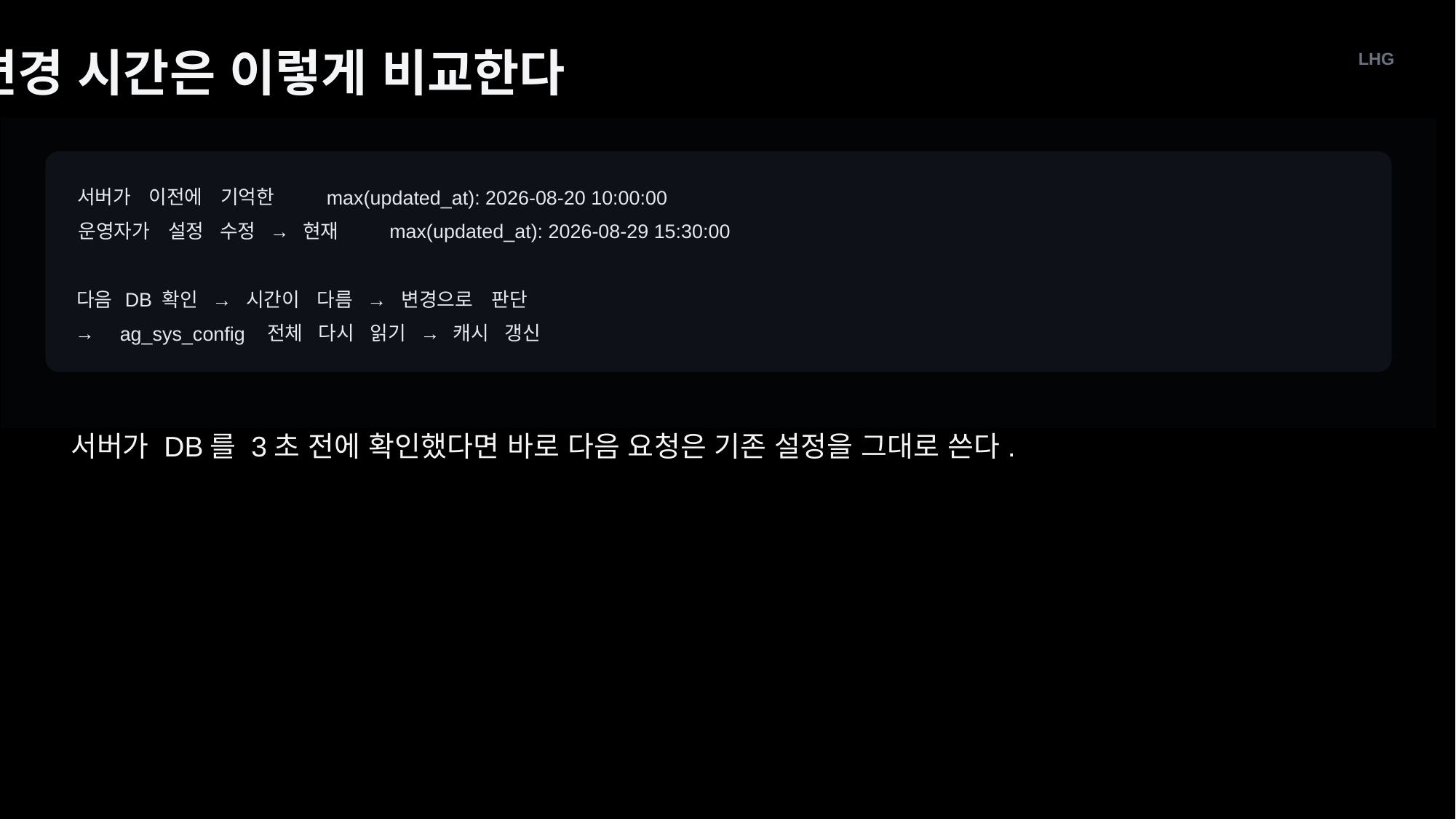

변경 시간은 이렇게 비교한다
LHG

서버가
이전에
기억한

 max(updated_at): 2026-08-20 10:00:00
운영자가
설정
수정
→
현재

 max(updated_at): 2026-08-29 15:30:00
다음
확인
→
시간이
다름
→
변경으로
판단
 DB

→
전체
다시
읽기
→
캐시
갱신
 ag_sys_config

서버가 DB를 3초 전에 확인했다면 바로 다음 요청은 기존 설정을 그대로 쓴다.